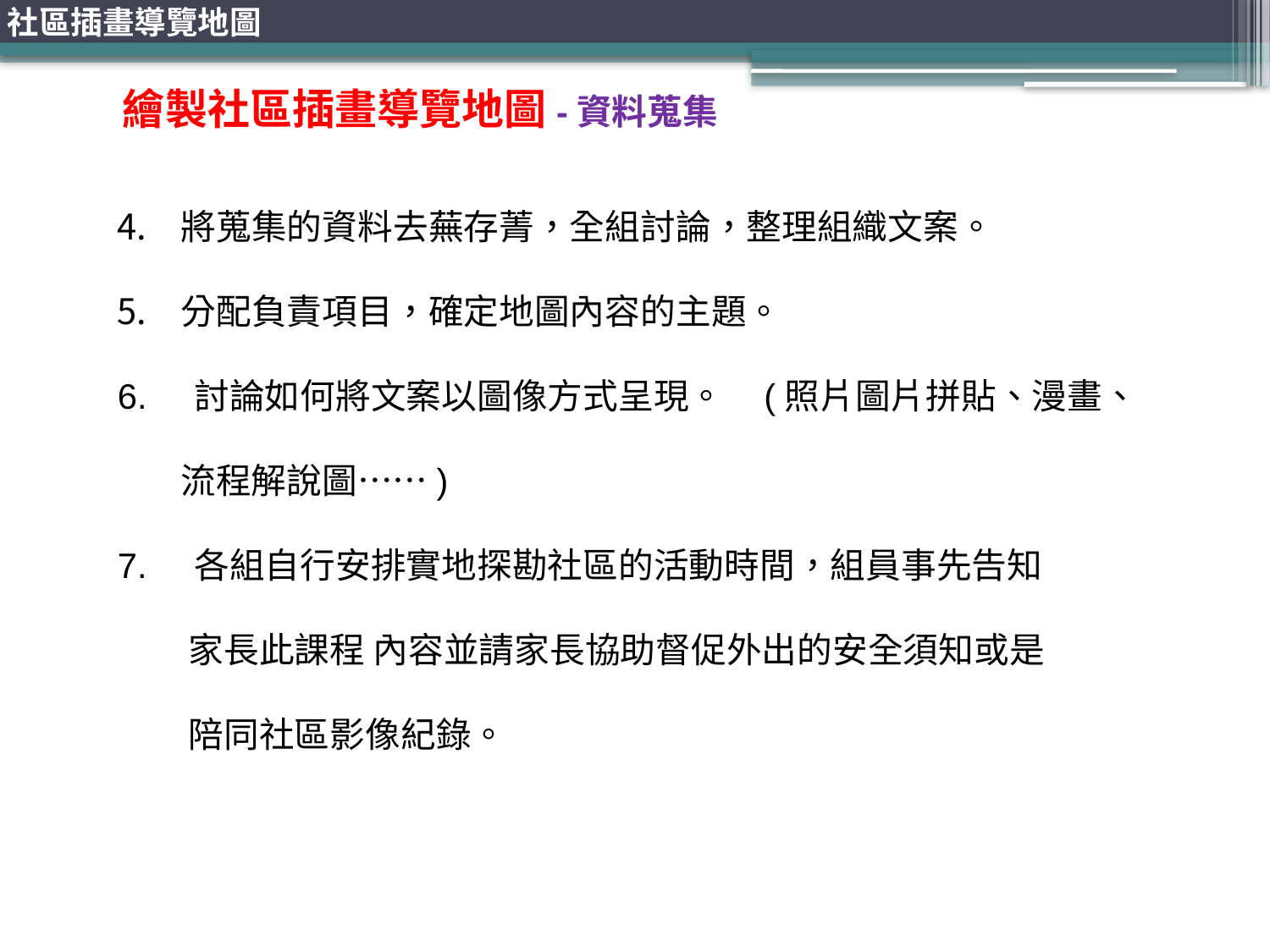

社區插畫導覽地圖
繪製社區插畫導覽地圖-資料蒐集
將蒐集的資料去蕪存菁，全組討論，整理組織文案。
分配負責項目，確定地圖內容的主題。
6.    討論如何將文案以圖像方式呈現。    (照片圖片拼貼、漫畫、
       流程解說圖……)
7.    各組自行安排實地探勘社區的活動時間，組員事先告知
        家長此課程 內容並請家長協助督促外出的安全須知或是
        陪同社區影像紀錄。